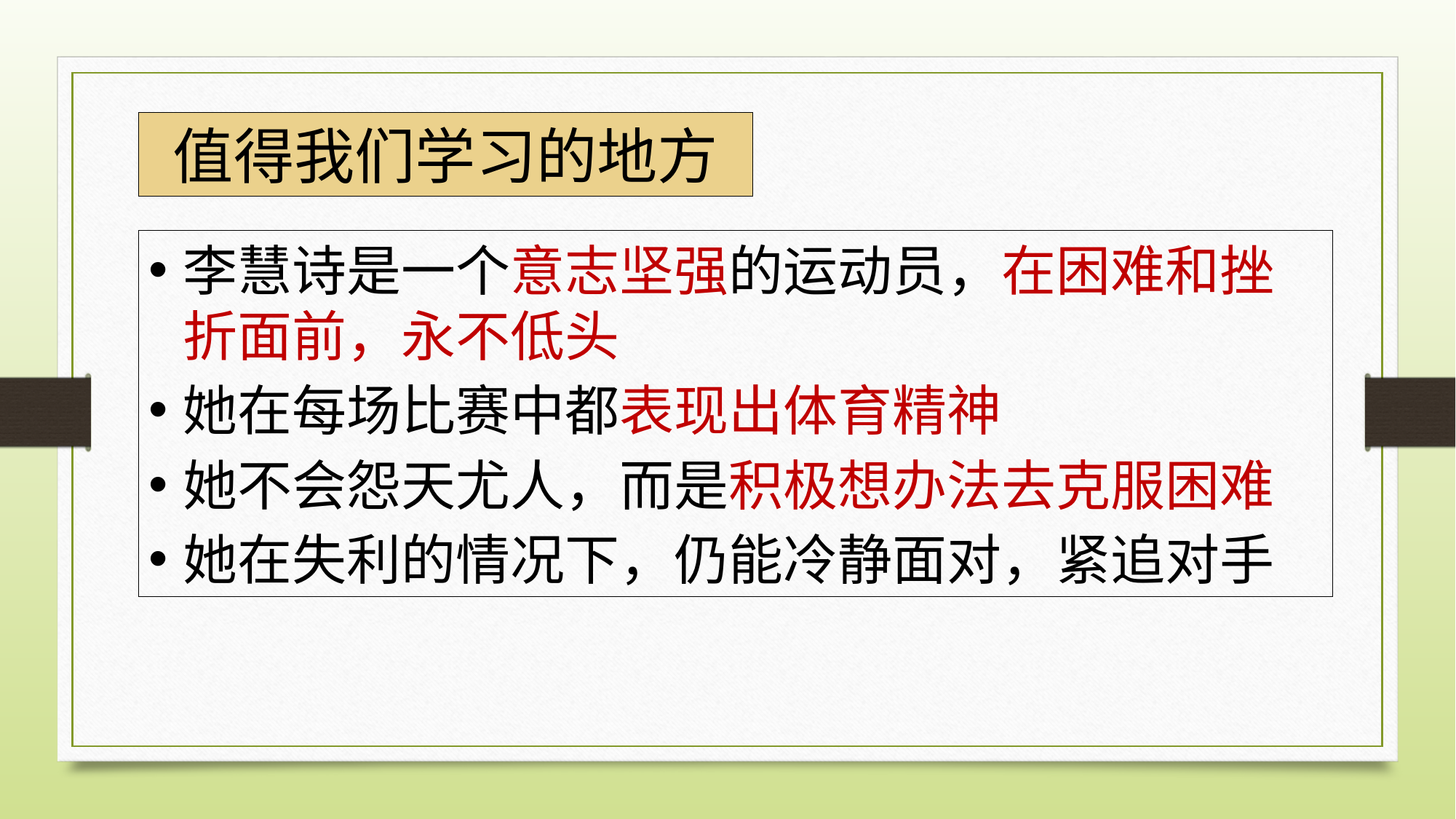

值得我们学习的地方
李慧诗是一个意志坚强的运动员，在困难和挫折面前，永不低头
她在每场比赛中都表现出体育精神
她不会怨天尤人，而是积极想办法去克服困难
她在失利的情况下，仍能冷静面对，紧追对手